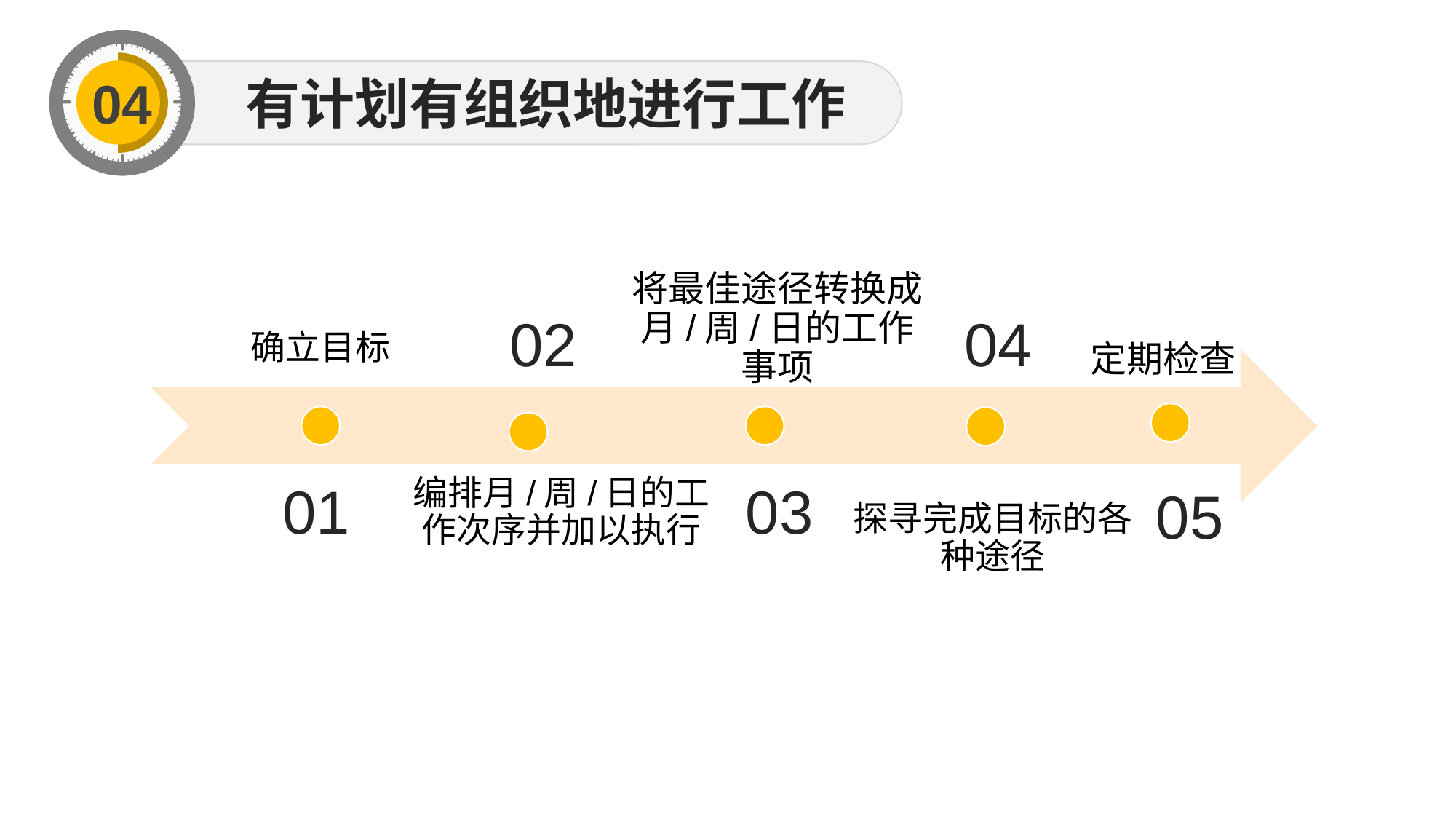

04

有计划有组织地进行工作
确立目标
编排月/周/日的工作次序并加以执行
探寻完成目标的各种途径
定期检查

将最佳途径转换成月/周/日的工作事项

02
04

01
03
05